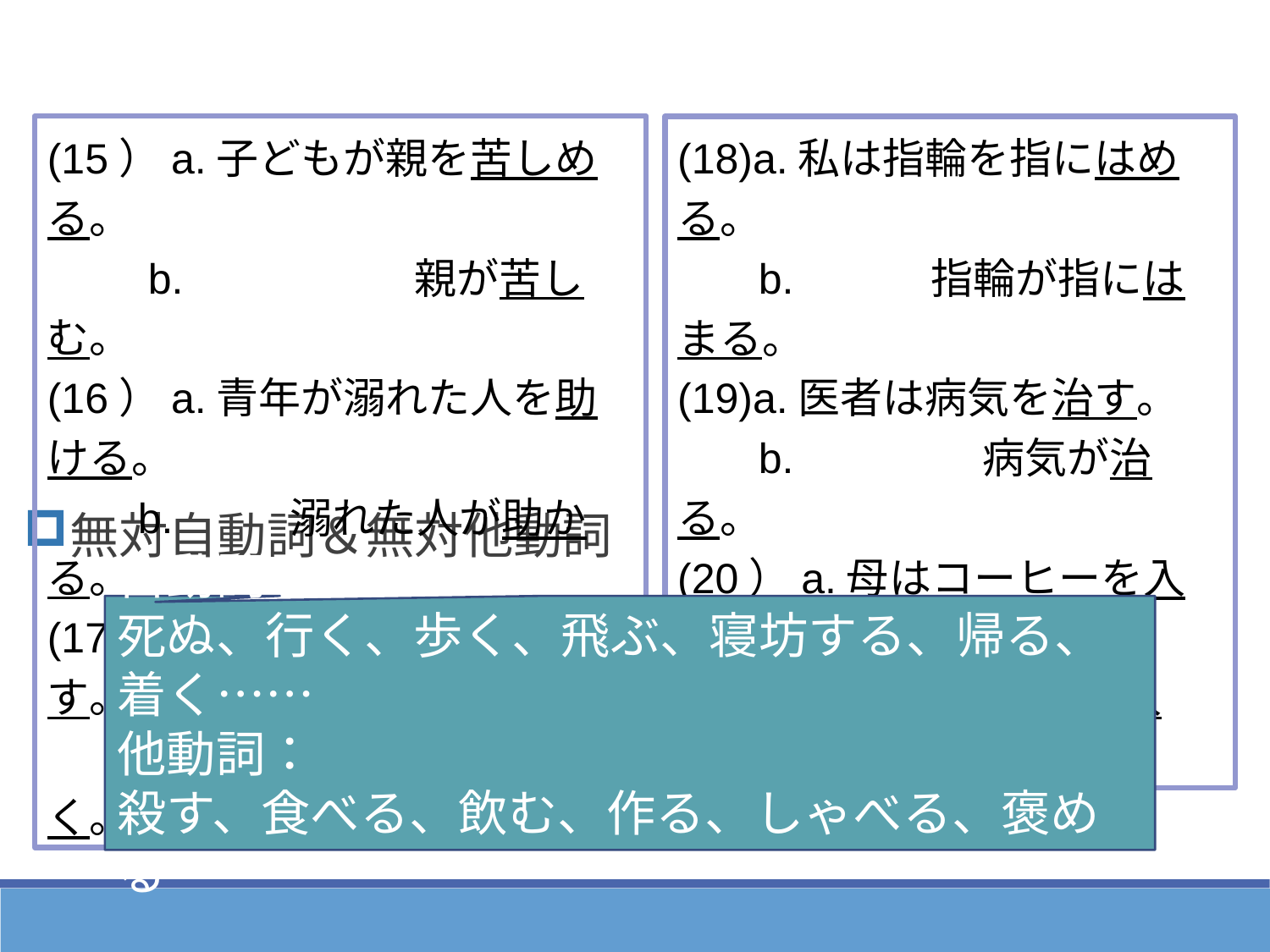

無対自動詞＆無対他動詞

(15）a.子どもが親を苦しめる。
    　b.　　　　　 親が苦しむ。
(16）a.青年が溺れた人を助ける。
　    b.         溺れた人が助かる。
(17)a.私は濡れた着物を乾かす。
　　 b.　　　濡れた着物が乾く。
(18)a.私は指輪を指にはめる。
　   b.　　　指輪が指にはまる。
(19)a.医者は病気を治す。
　   b.　　　　 病気が治る。
(20）a.母はコーヒーを入れる。
　　  b.      コーヒーが入る。
自動詞：
死ぬ、行く、歩く、飛ぶ、寝坊する、帰る、着く……
他動詞：
殺す、食べる、飲む、作る、しゃべる、褒める……
6